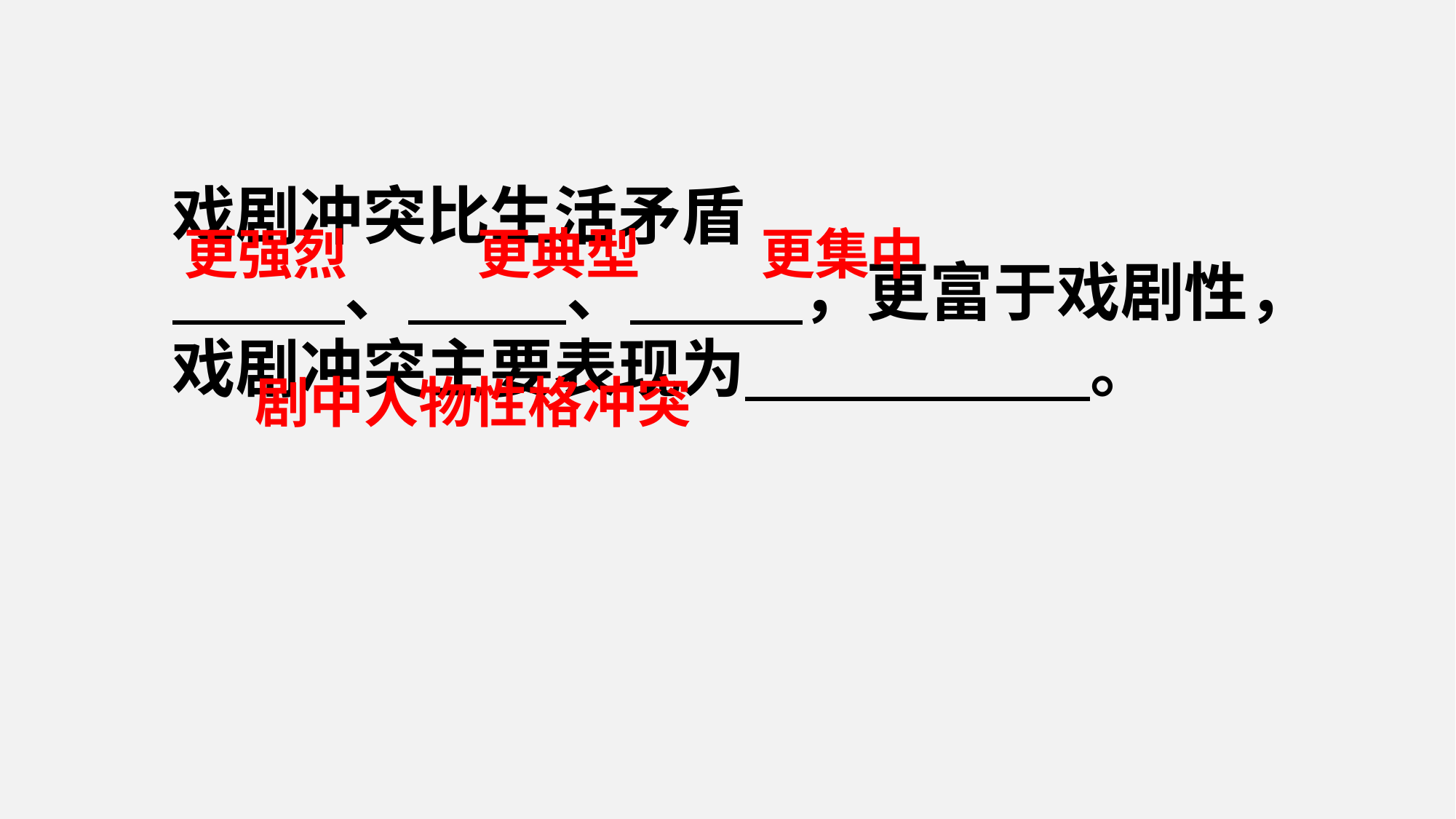

戏剧冲突比生活矛盾
            、           、            ，更富于戏剧性，戏剧冲突主要表现为                        。
更强烈
更典型
更集中
剧中人物性格冲突